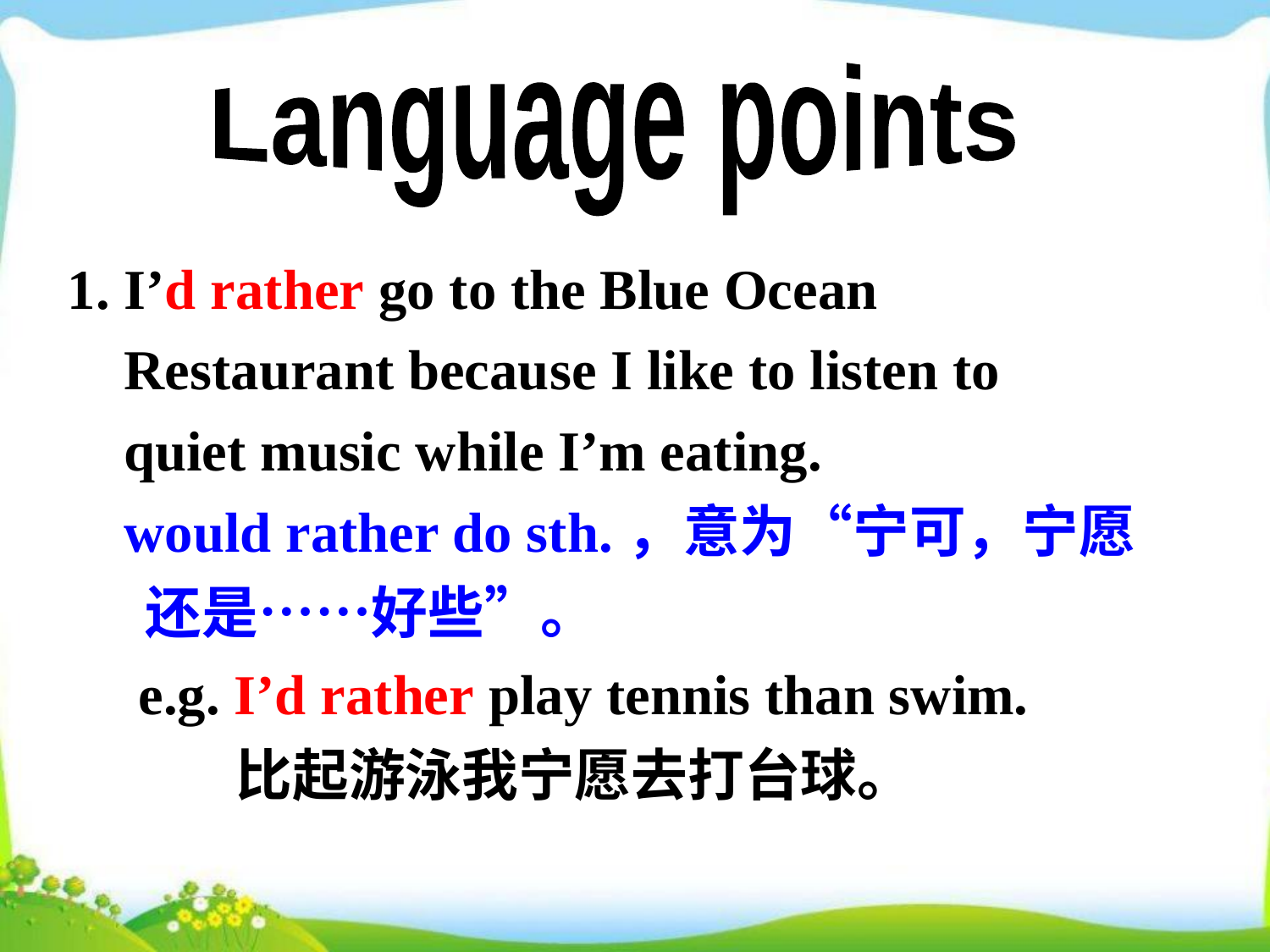

Language points
1. I’d rather go to the Blue Ocean
    Restaurant because I like to listen to
    quiet music while I’m eating.
    would rather do sth.，意为“宁可，宁愿
     还是……好些”。
     e.g. I’d rather play tennis than swim.
            比起游泳我宁愿去打台球。